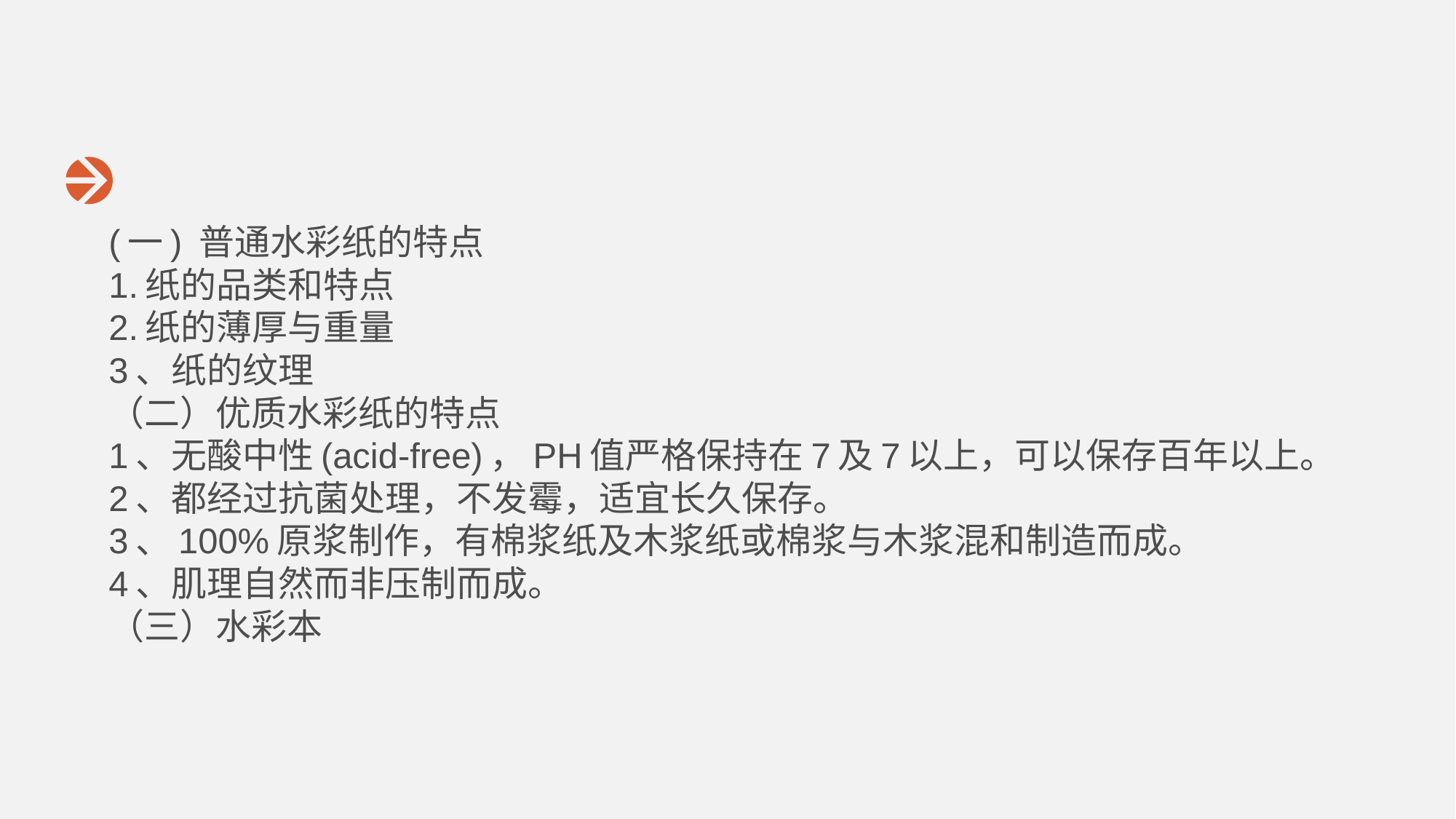

(一) 普通水彩纸的特点
1.纸的品类和特点
2.纸的薄厚与重量
3、纸的纹理
（二）优质水彩纸的特点
1、无酸中性(acid-free)，PH值严格保持在7及7以上，可以保存百年以上。
2、都经过抗菌处理，不发霉，适宜长久保存。
3、100%原浆制作，有棉浆纸及木浆纸或棉浆与木浆混和制造而成。
4、肌理自然而非压制而成。
（三）水彩本